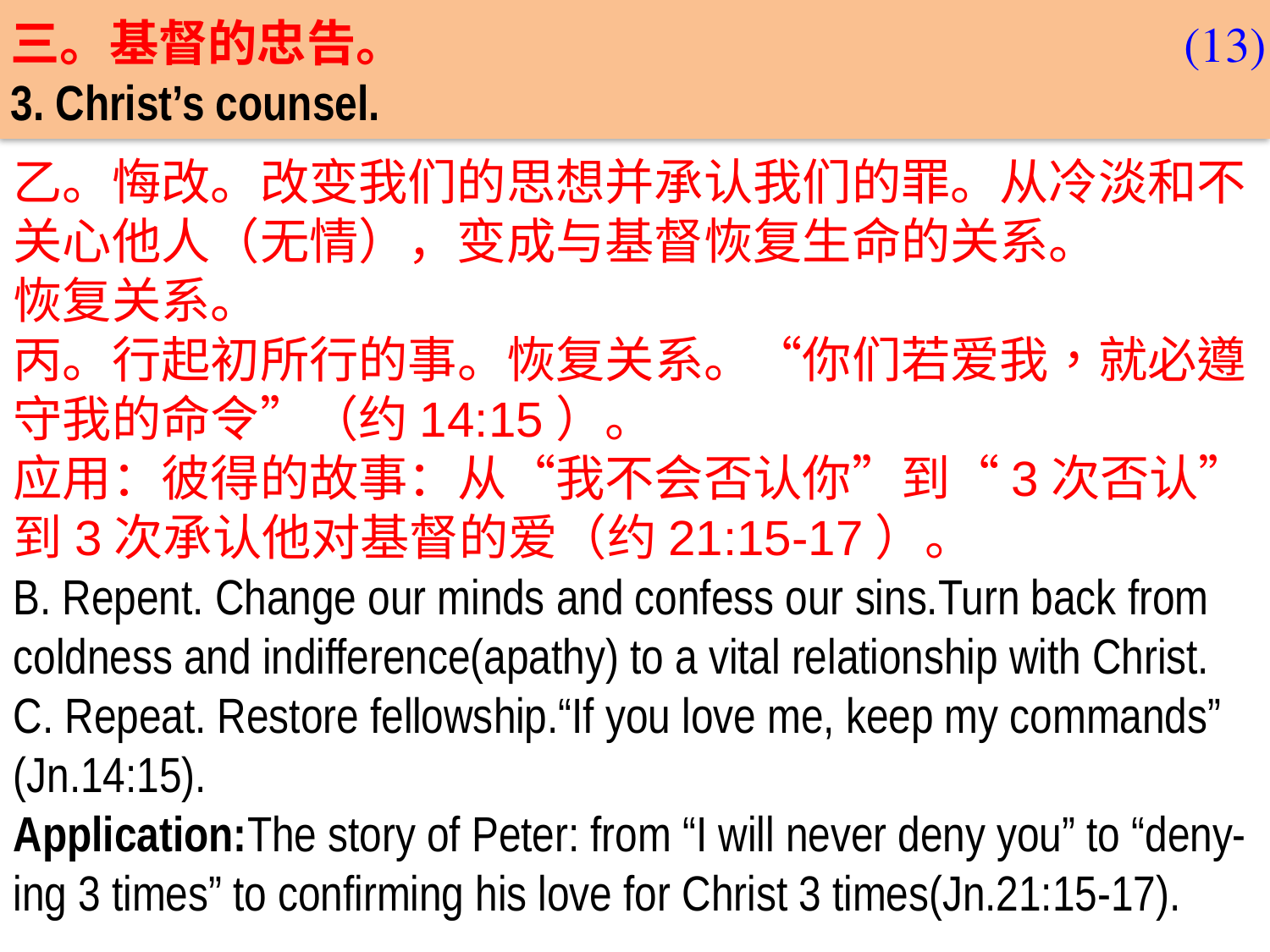

三。基督的忠告。
3. Christ’s counsel.
(13)
乙。悔改。改变我们的思想并承认我们的罪。从冷淡和不关心他人（无情），变成与基督恢复生命的关系。
恢复关系。
丙。行起初所行的事。恢复关系。“你们若爱我，就必遵守我的命令”（约14:15）。
应用：彼得的故事：从“我不会否认你”到“3次否认”到3次承认他对基督的爱（约21:15-17）。
B. Repent. Change our minds and confess our sins.Turn back from coldness and indifference(apathy) to a vital relationship with Christ.
C. Repeat. Restore fellowship.“If you love me, keep my commands”
(Jn.14:15).
Application:The story of Peter: from “I will never deny you” to “deny-ing 3 times” to confirming his love for Christ 3 times(Jn.21:15-17).